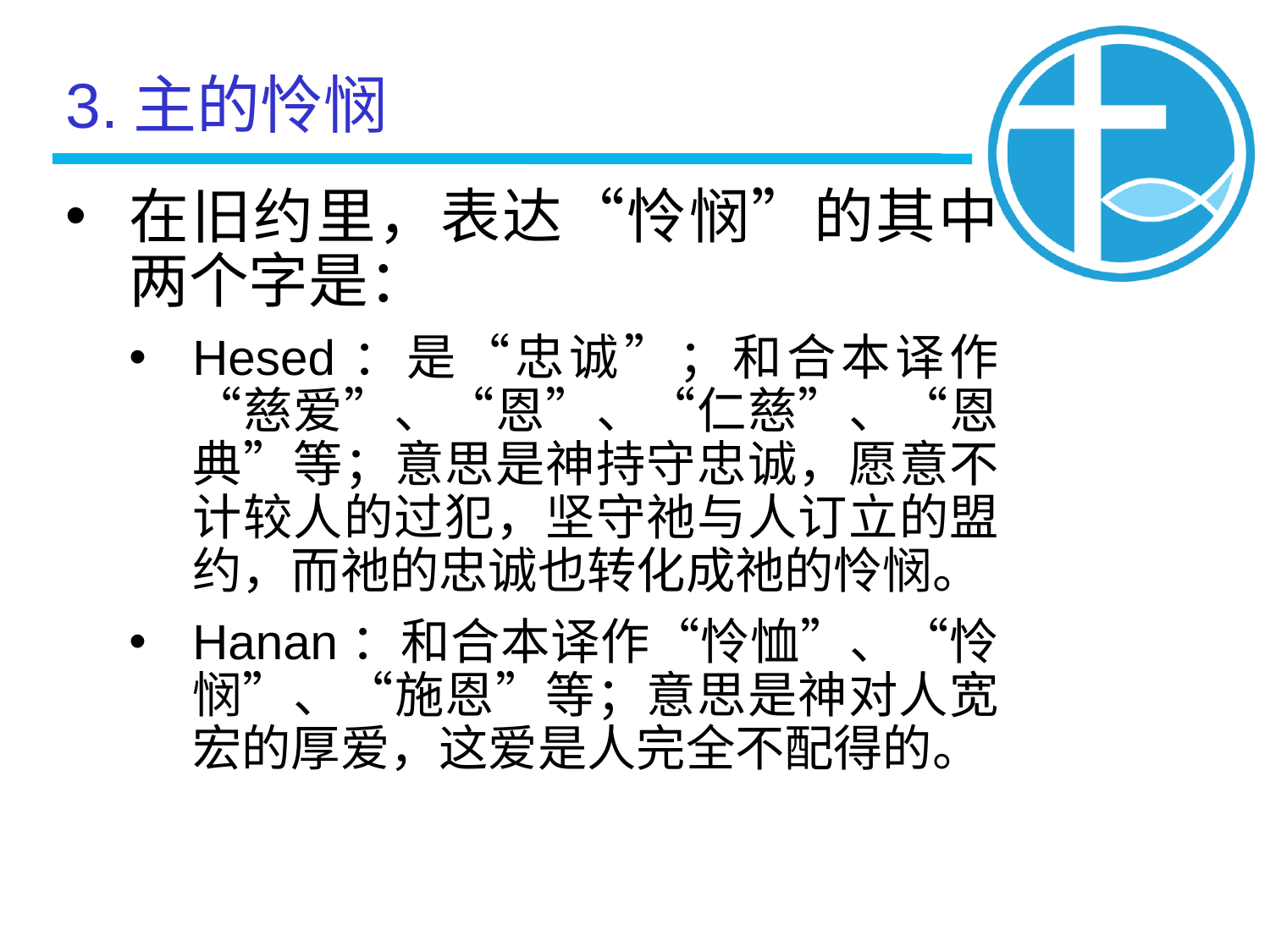

3.主的怜悯
在旧约里，表达“怜悯”的其中两个字是：
Hesed：是“忠诚”；和合本译作“慈爱”、“恩”、“仁慈”、“恩典”等；意思是神持守忠诚，愿意不计较人的过犯，坚守祂与人订立的盟约，而祂的忠诚也转化成祂的怜悯。
Hanan：和合本译作“怜恤”、“怜悯”、“施恩”等；意思是神对人宽宏的厚爱，这爱是人完全不配得的。